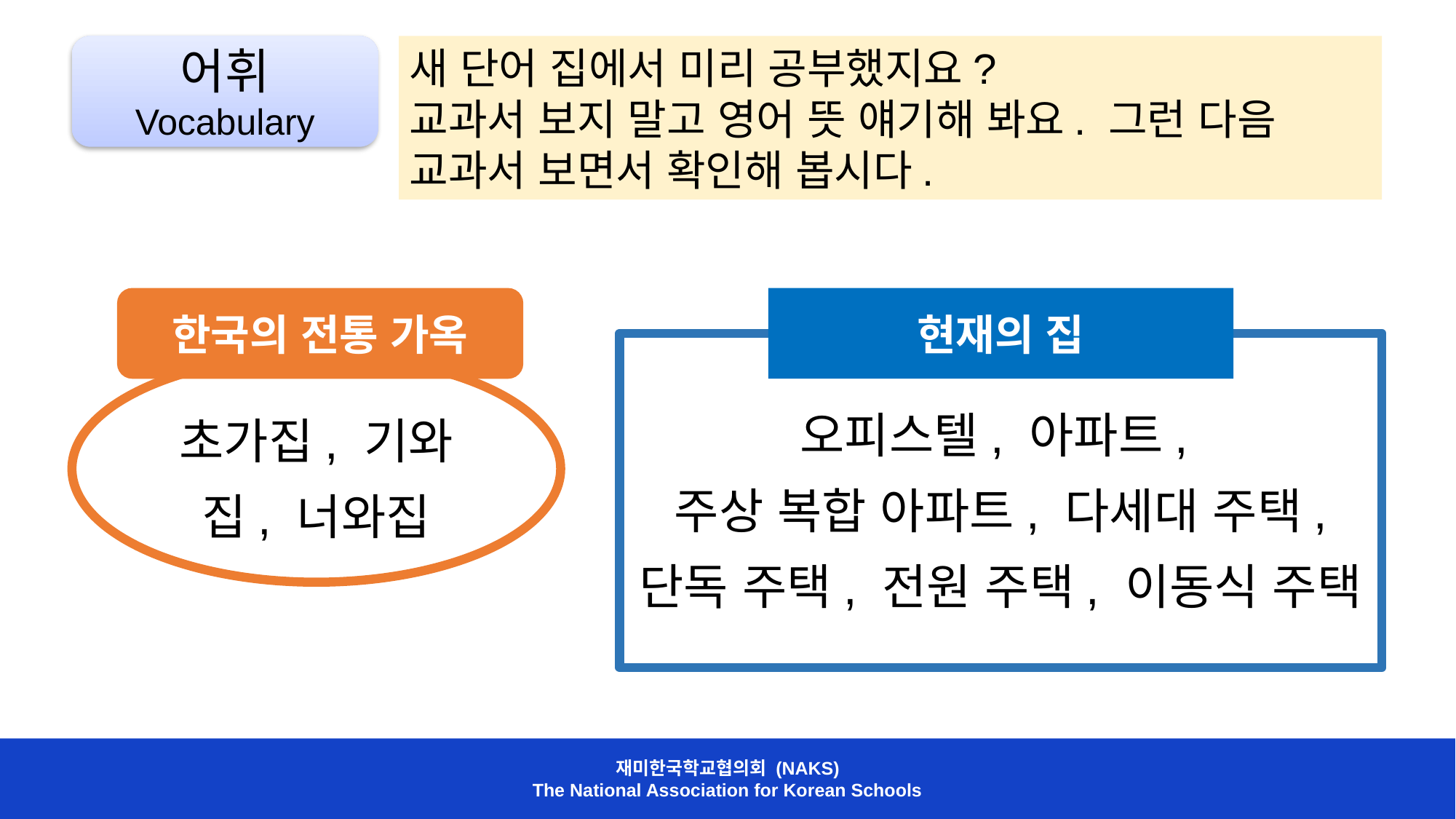

어휘 Vocabulary
새 단어 집에서 미리 공부했지요?
교과서 보지 말고 영어 뜻 얘기해 봐요. 그런 다음 교과서 보면서 확인해 봅시다.
한국의 전통 가옥
초가집, 기와집, 너와집
현재의 집
오피스텔, 아파트,
주상 복합 아파트, 다세대 주택, 단독 주택, 전원 주택, 이동식 주택
재미한국학교협의회 (NAKS)
The National Association for Korean Schools